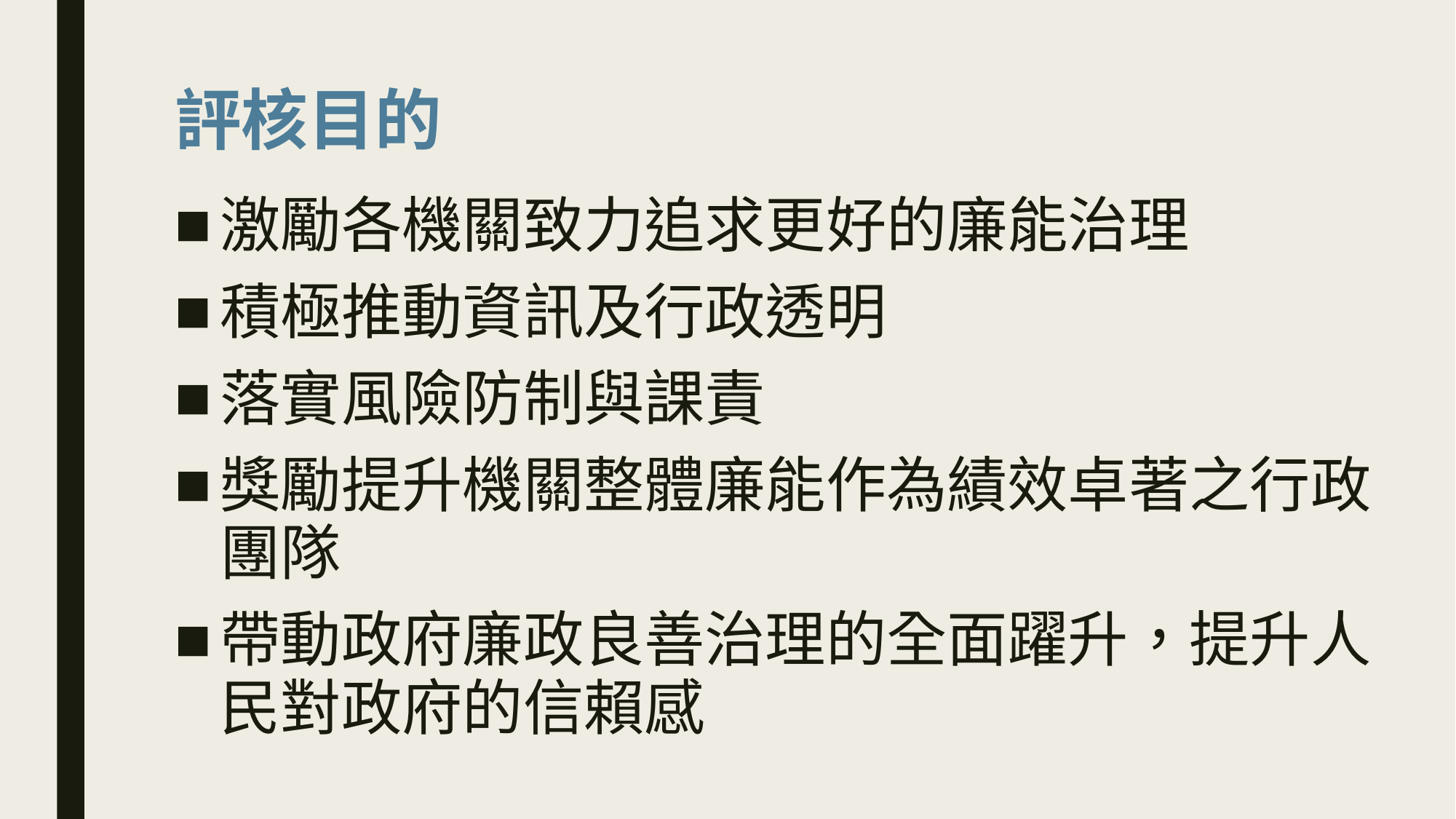

# 評核目的
激勵各機關致力追求更好的廉能治理
積極推動資訊及行政透明
落實風險防制與課責
獎勵提升機關整體廉能作為績效卓著之行政團隊
帶動政府廉政良善治理的全面躍升，提升人民對政府的信賴感